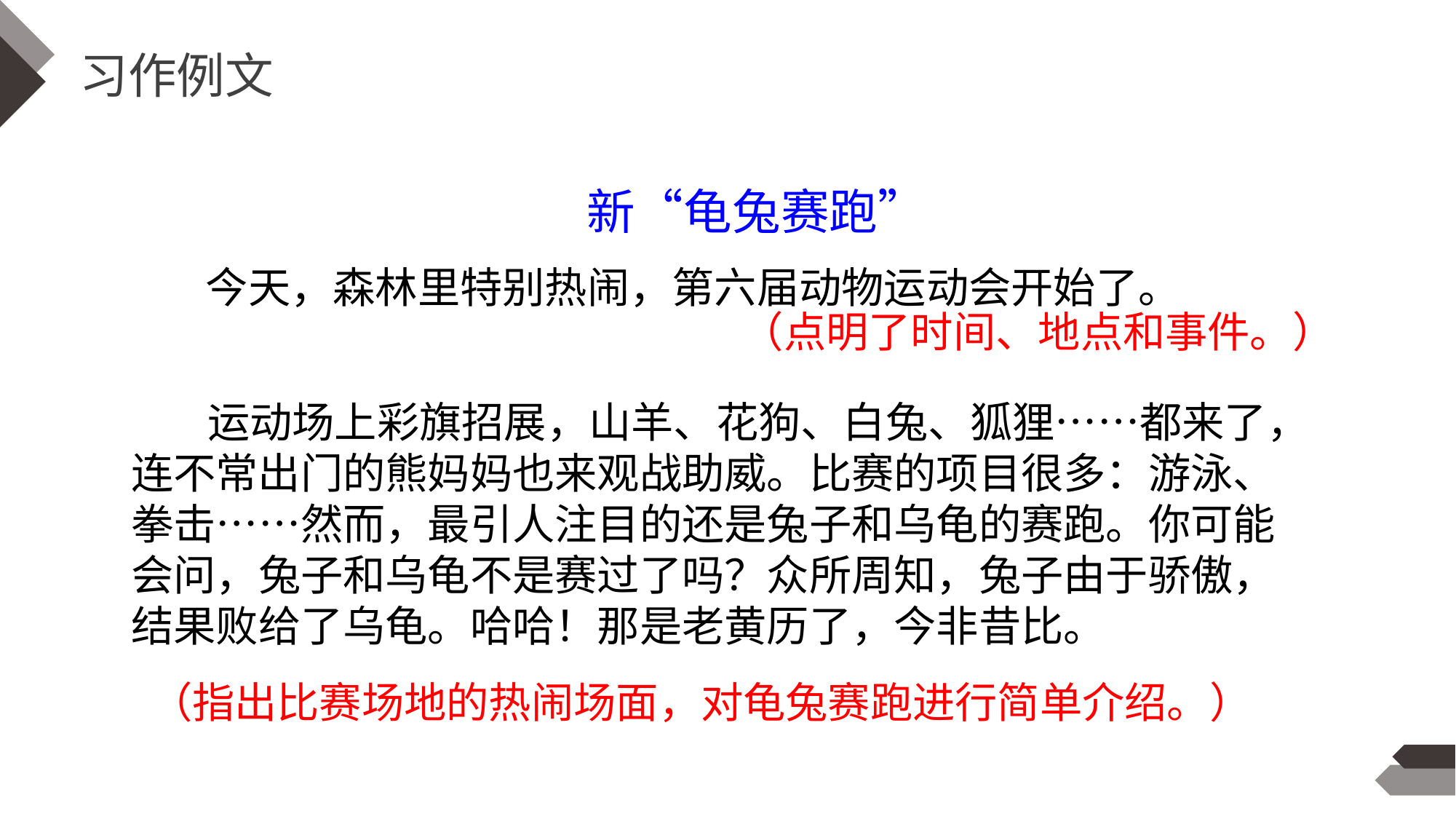

习作例文
新“龟兔赛跑”
今天，森林里特别热闹，第六届动物运动会开始了。
（点明了时间、地点和事件。）
       运动场上彩旗招展，山羊、花狗、白兔、狐狸……都来了，连不常出门的熊妈妈也来观战助威。比赛的项目很多：游泳、拳击……然而，最引人注目的还是兔子和乌龟的赛跑。你可能会问，兔子和乌龟不是赛过了吗？众所周知，兔子由于骄傲，结果败给了乌龟。哈哈！那是老黄历了，今非昔比。
（指出比赛场地的热闹场面，对龟兔赛跑进行简单介绍。）